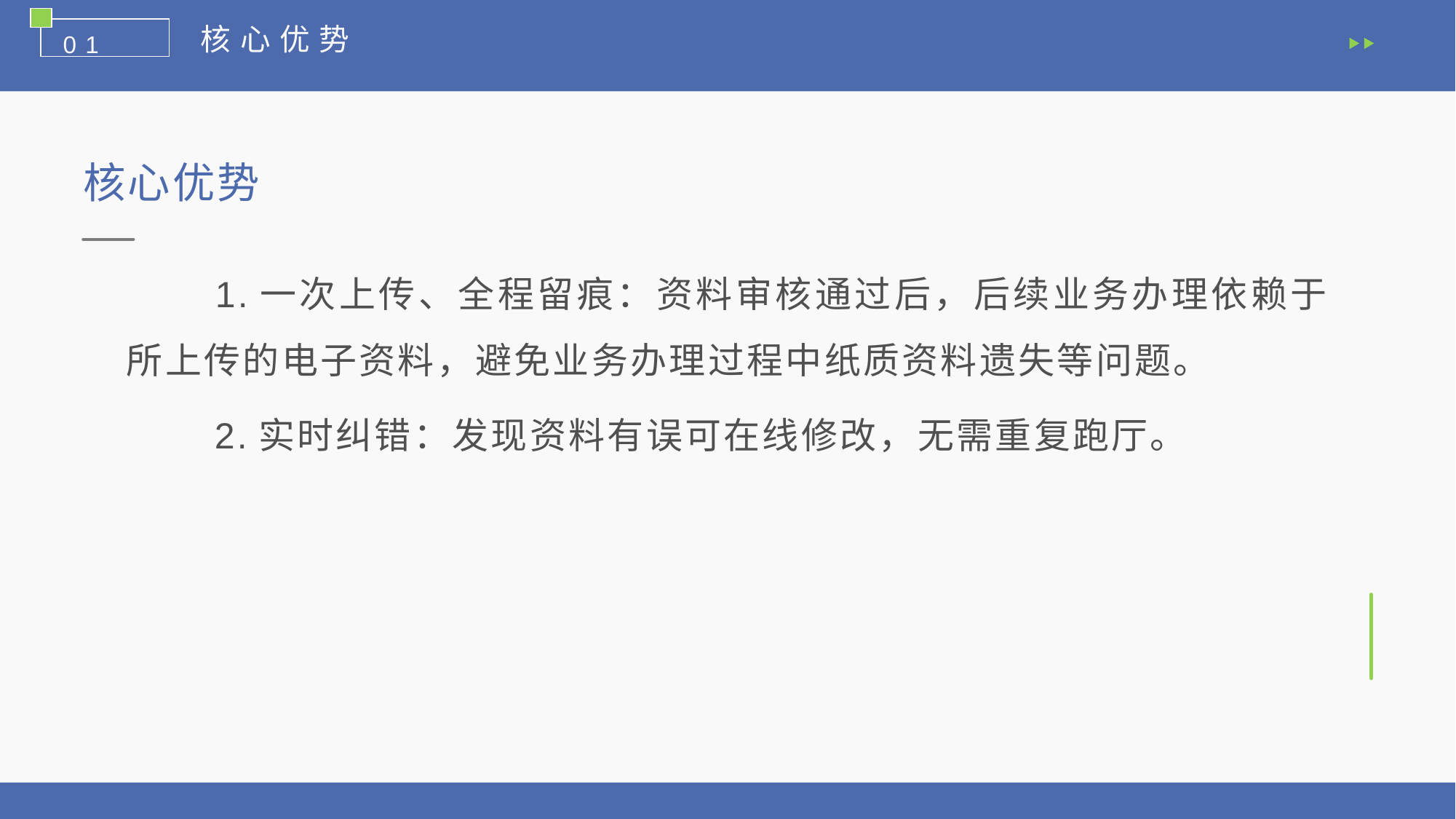

核心优势

01

核心优势
      1.一次上传、全程留痕：资料审核通过后，后续业务办理依赖于所上传的电子资料，避免业务办理过程中纸质资料遗失等问题。
       2.实时纠错：发现资料有误可在线修改，无需重复跑厅。